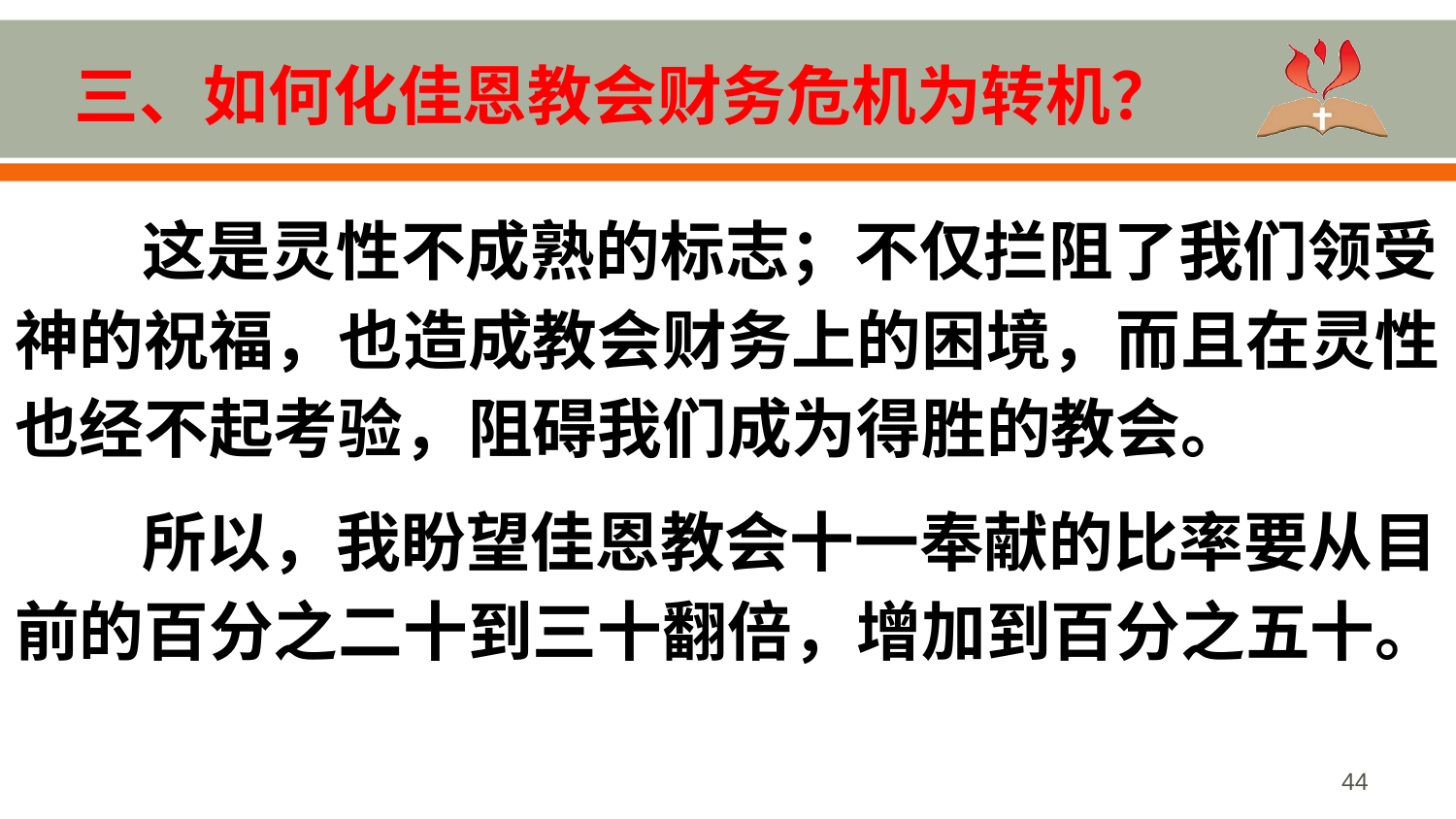

# 三、如何化佳恩教会财务危机为转机？
这是灵性不成熟的标志；不仅拦阻了我们领受神的祝福，也造成教会财务上的困境，而且在灵性也经不起考验，阻碍我们成为得胜的教会。
所以，我盼望佳恩教会十一奉献的比率要从目前的百分之二十到三十翻倍，增加到百分之五十。

44